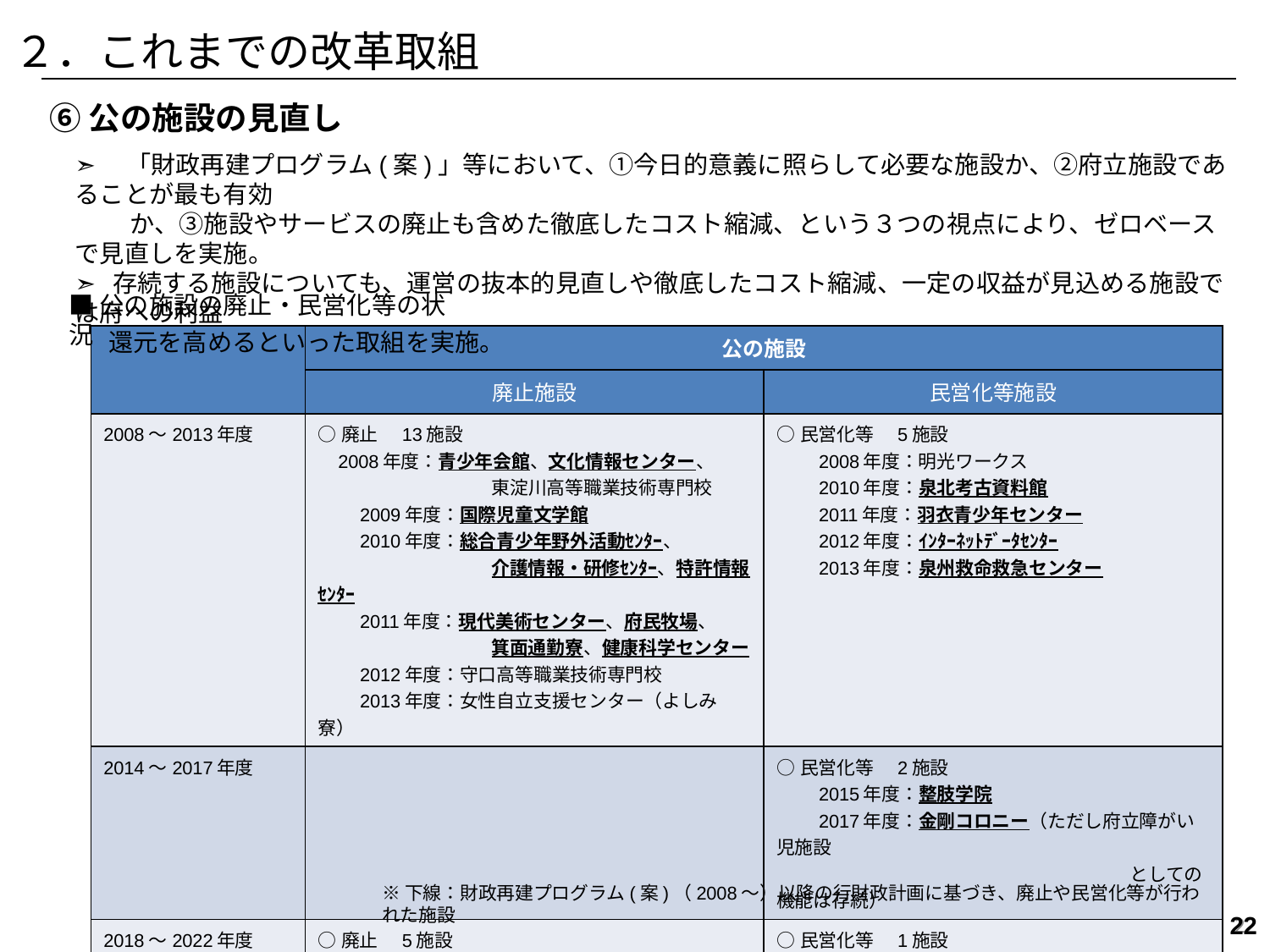

２．これまでの改革取組
⑥公の施設の見直し
➣　「財政再建プログラム(案)」等において、①今日的意義に照らして必要な施設か、②府立施設であることが最も有効
　 　か、③施設やサービスの廃止も含めた徹底したコスト縮減、という３つの視点により、ゼロベースで見直しを実施。
➣  存続する施設についても、運営の抜本的見直しや徹底したコスト縮減、一定の収益が見込める施設では府への利益
     還元を高めるといった取組を実施。
■公の施設の廃止・民営化等の状況
|  | 公の施設 |  |
| --- | --- | --- |
|  | 廃止施設 | 民営化等施設 |
| 2008～2013年度 | ○廃止　13施設 2008年度：青少年会館、文化情報センター、 　　　　　　　　 　 東淀川高等職業技術専門校 　　2009年度：国際児童文学館 　　2010年度：総合青少年野外活動ｾﾝﾀｰ、 　　　　　　　　　 介護情報・研修ｾﾝﾀｰ、特許情報ｾﾝﾀｰ 　　2011年度：現代美術センター、府民牧場、 　　　　　　　　　 箕面通勤寮、健康科学センター 　　2012年度：守口高等職業技術専門校 　　2013年度：女性自立支援センター（よしみ寮） | ○民営化等　5施設 　　2008年度：明光ワークス 　　2010年度：泉北考古資料館 　　2011年度：羽衣青少年センター 　　2012年度：ｲﾝﾀｰﾈｯﾄﾃﾞｰﾀｾﾝﾀｰ 　　2013年度：泉州救命救急センター |
| 2014～2017年度 |  | ○民営化等　2施設 　　2015年度：整肢学院 　　2017年度：金剛コロニー（ただし府立障がい児施設　　　　　　　 　　　　　　　　　　　　　　　　　　　 としての機能は存続） |
| 2018～2022年度 | ○廃止　5施設 　　2018年度：芦原高等職業技術専門校 　　2019年度：堺泉北港の緑地 　　2021年度：新石切立体駐車場 　　2022年度：江坂立体駐車場、茨木地下駐車場 | ○民営化等　1施設 　　2021年度：大型児童館ビッグバン |
※下線：財政再建プログラム(案)（2008～）以降の行財政計画に基づき、廃止や民営化等が行われた施設
22
22